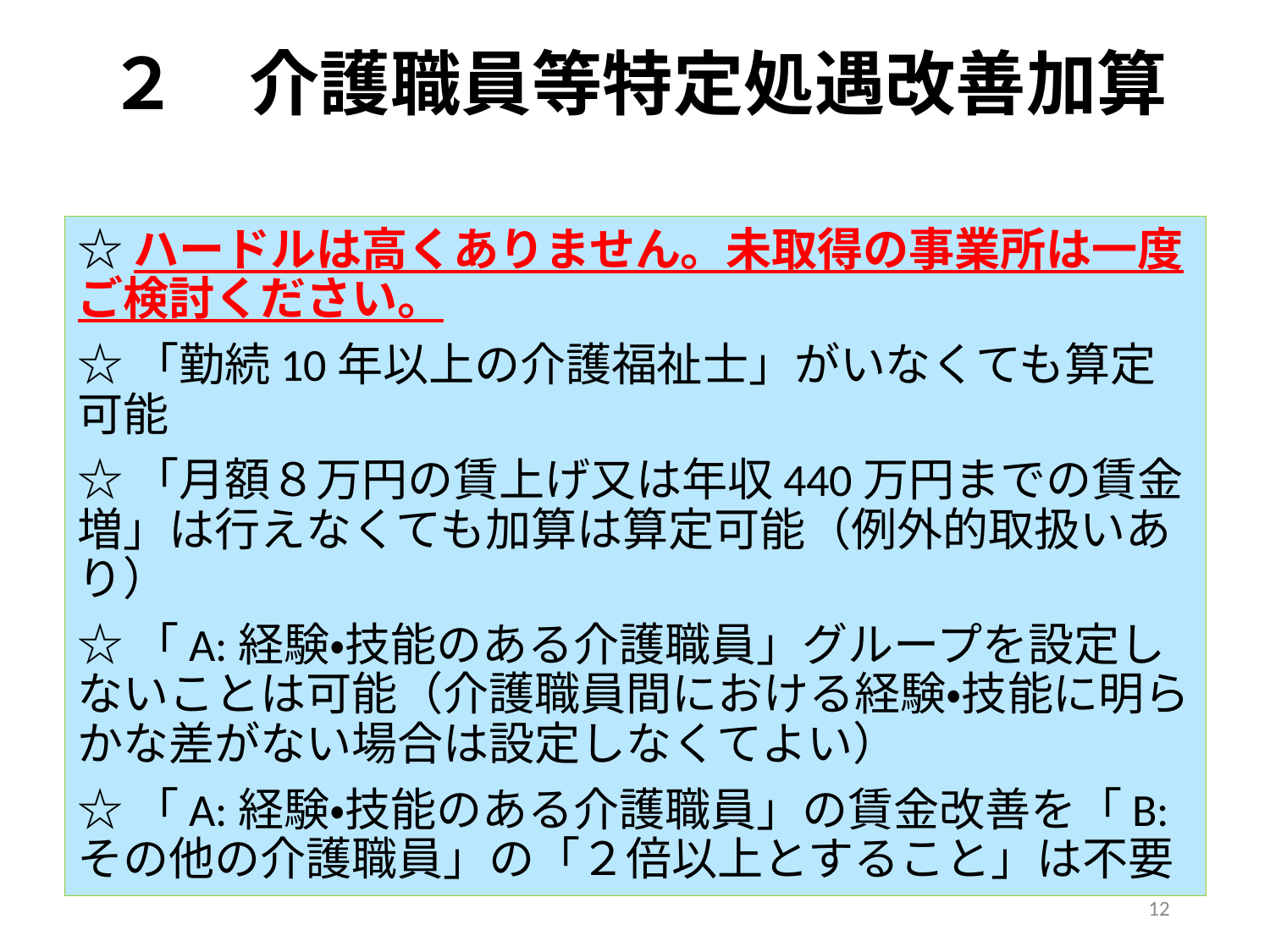

# ２　介護職員等特定処遇改善加算
☆ハードルは高くありません。未取得の事業所は一度ご検討ください。
☆「勤続10年以上の介護福祉士」がいなくても算定可能
☆「月額８万円の賃上げ又は年収440万円までの賃金増」は行えなくても加算は算定可能（例外的取扱いあり）
☆「A:経験・技能のある介護職員」グループを設定しないことは可能（介護職員間における経験・技能に明らかな差がない場合は設定しなくてよい）
☆「A:経験・技能のある介護職員」の賃金改善を「B:その他の介護職員」の「２倍以上とすること」は不要
12